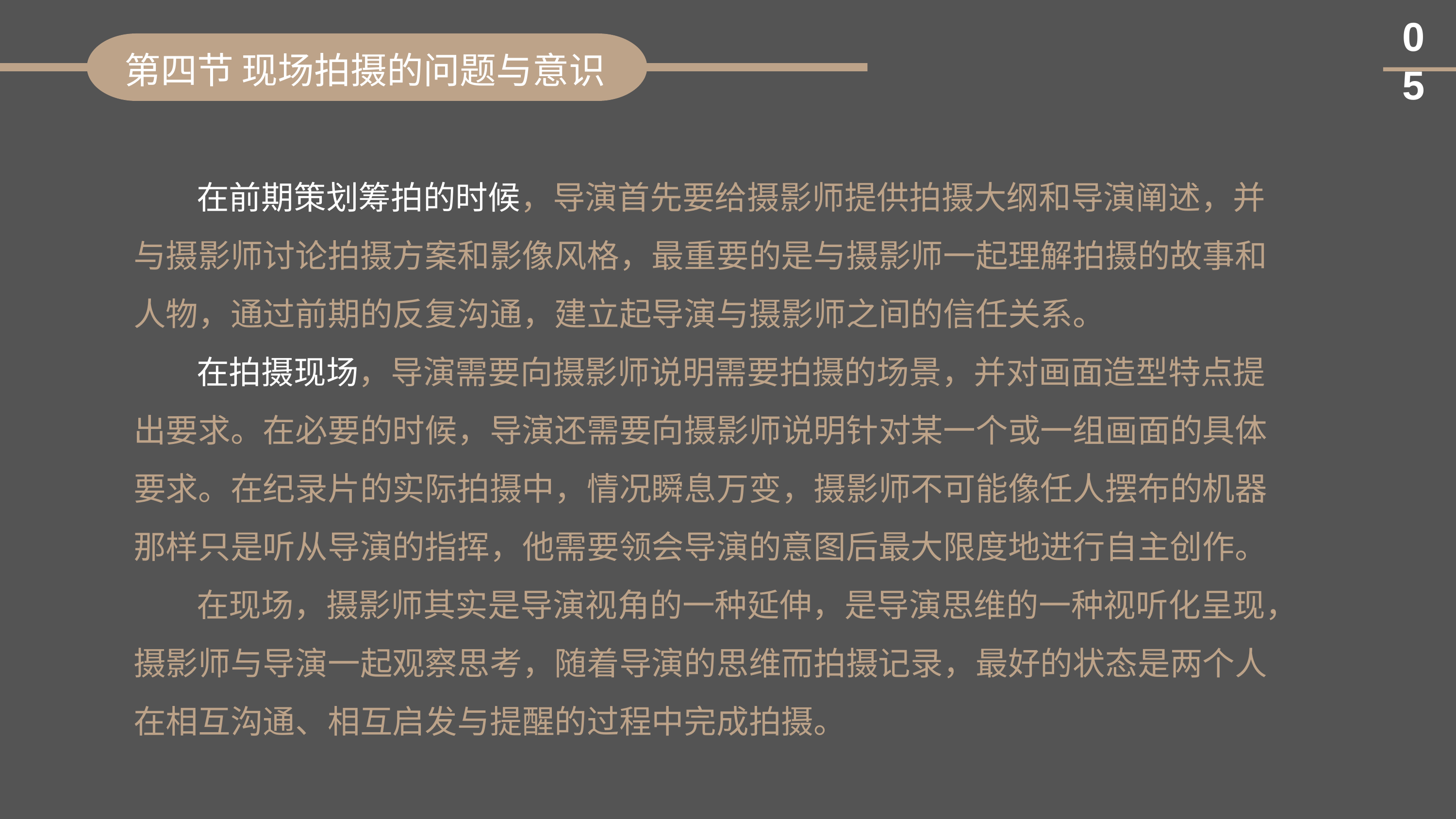

05

第四节 现场拍摄的问题与意识

在前期策划筹拍的时候，导演首先要给摄影师提供拍摄大纲和导演阐述，并与摄影师讨论拍摄方案和影像风格，最重要的是与摄影师一起理解拍摄的故事和
人物，通过前期的反复沟通，建立起导演与摄影师之间的信任关系。
在拍摄现场，导演需要向摄影师说明需要拍摄的场景，并对画面造型特点提出要求。在必要的时候，导演还需要向摄影师说明针对某一个或一组画面的具体要求。在纪录片的实际拍摄中，情况瞬息万变，摄影师不可能像任人摆布的机器那样只是听从导演的指挥，他需要领会导演的意图后最大限度地进行自主创作。
在现场，摄影师其实是导演视角的一种延伸，是导演思维的一种视听化呈现，摄影师与导演一起观察思考，随着导演的思维而拍摄记录，最好的状态是两个人在相互沟通、相互启发与提醒的过程中完成拍摄。